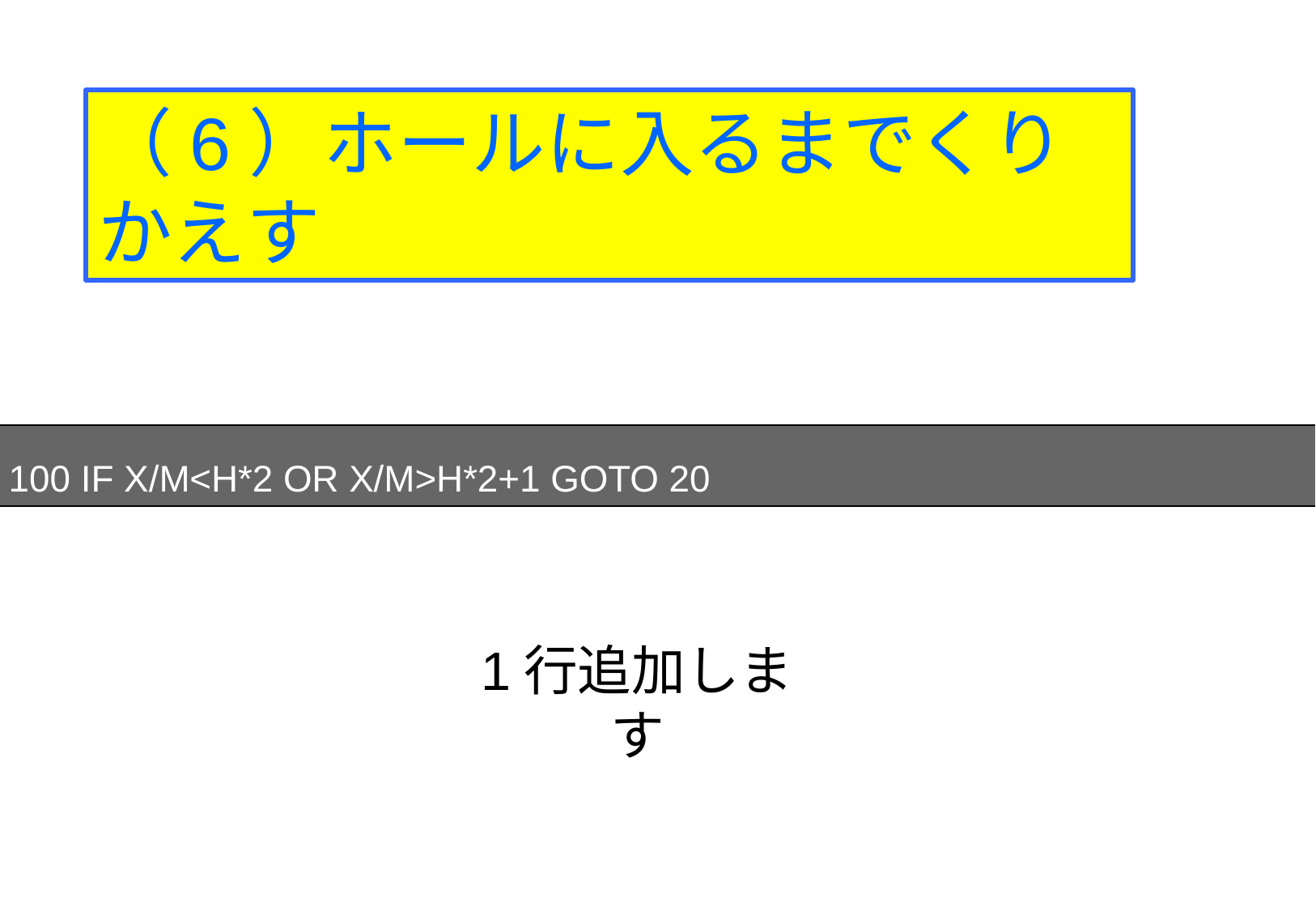

（6）ホールに入るまでくりかえす
100 IF X/M<H*2 OR X/M>H*2+1 GOTO 20
1行追加します